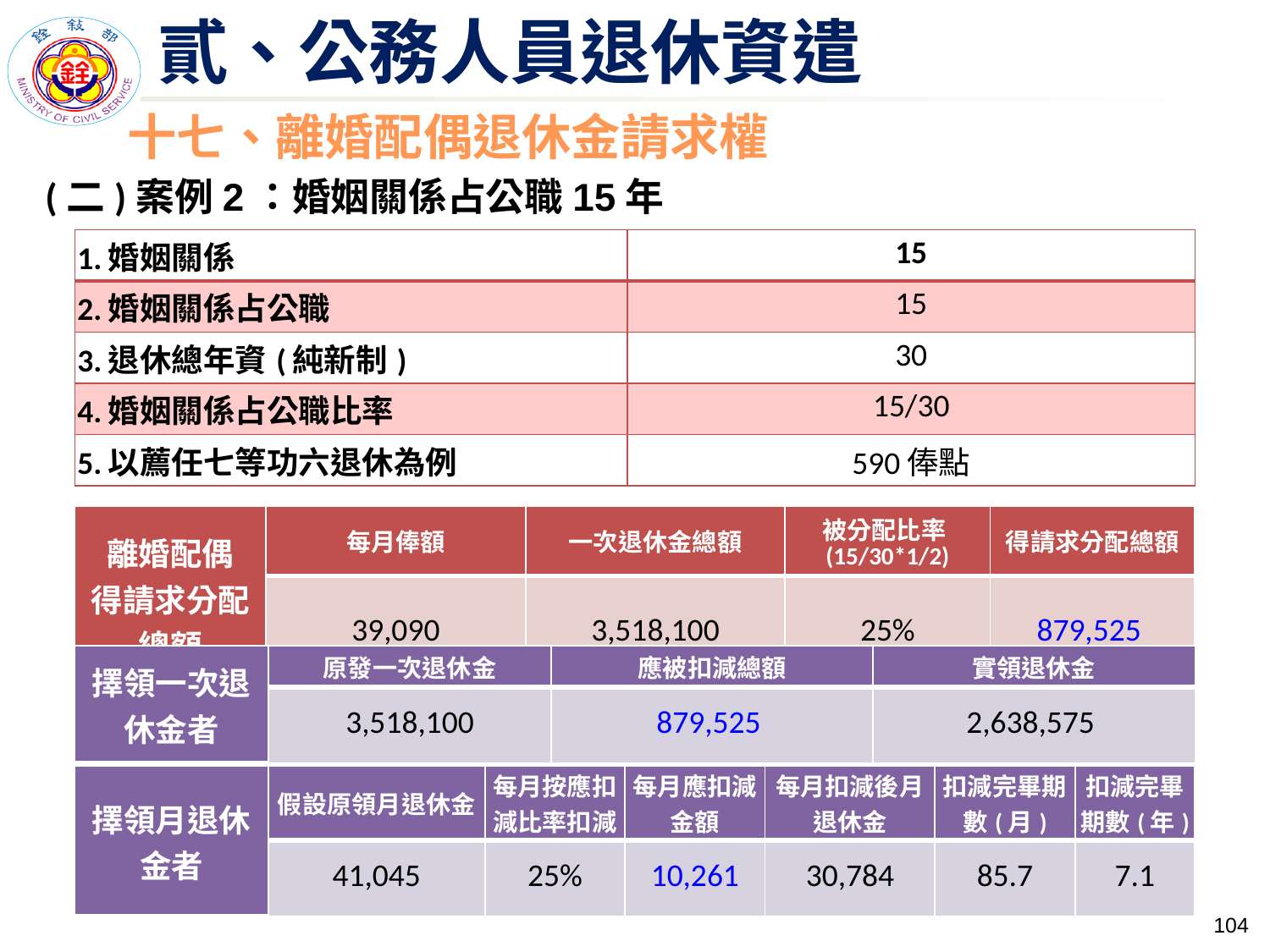

# 貳、公務人員退休資遣
十七、離婚配偶退休金請求權
(二)案例2：婚姻關係占公職15年
| 1.婚姻關係 | 15 |
| --- | --- |
| 2.婚姻關係占公職 | 15 |
| 3.退休總年資(純新制) | 30 |
| 4.婚姻關係占公職比率 | 15/30 |
| 5.以薦任七等功六退休為例 | 590俸點 |
| 離婚配偶 得請求分配總額 | 每月俸額 | 一次退休金總額 | 被分配比率(15/30\*1/2) | 得請求分配總額 |
| --- | --- | --- | --- | --- |
|  | 39,090 | 3,518,100 | 25% | 879,525 |
| 擇領一次退休金者 | 原發一次退休金 | 應被扣減總額 | 實領退休金 |
| --- | --- | --- | --- |
|  | 3,518,100 | 879,525 | 2,638,575 |
| 擇領月退休金者 | 假設原領月退休金 | 每月按應扣減比率扣減 | 每月應扣減金額 | 每月扣減後月退休金 | 扣減完畢期數(月) | 扣減完畢期數(年) |
| --- | --- | --- | --- | --- | --- | --- |
|  | 41,045 | 25% | 10,261 | 30,784 | 85.7 | 7.1 |
104